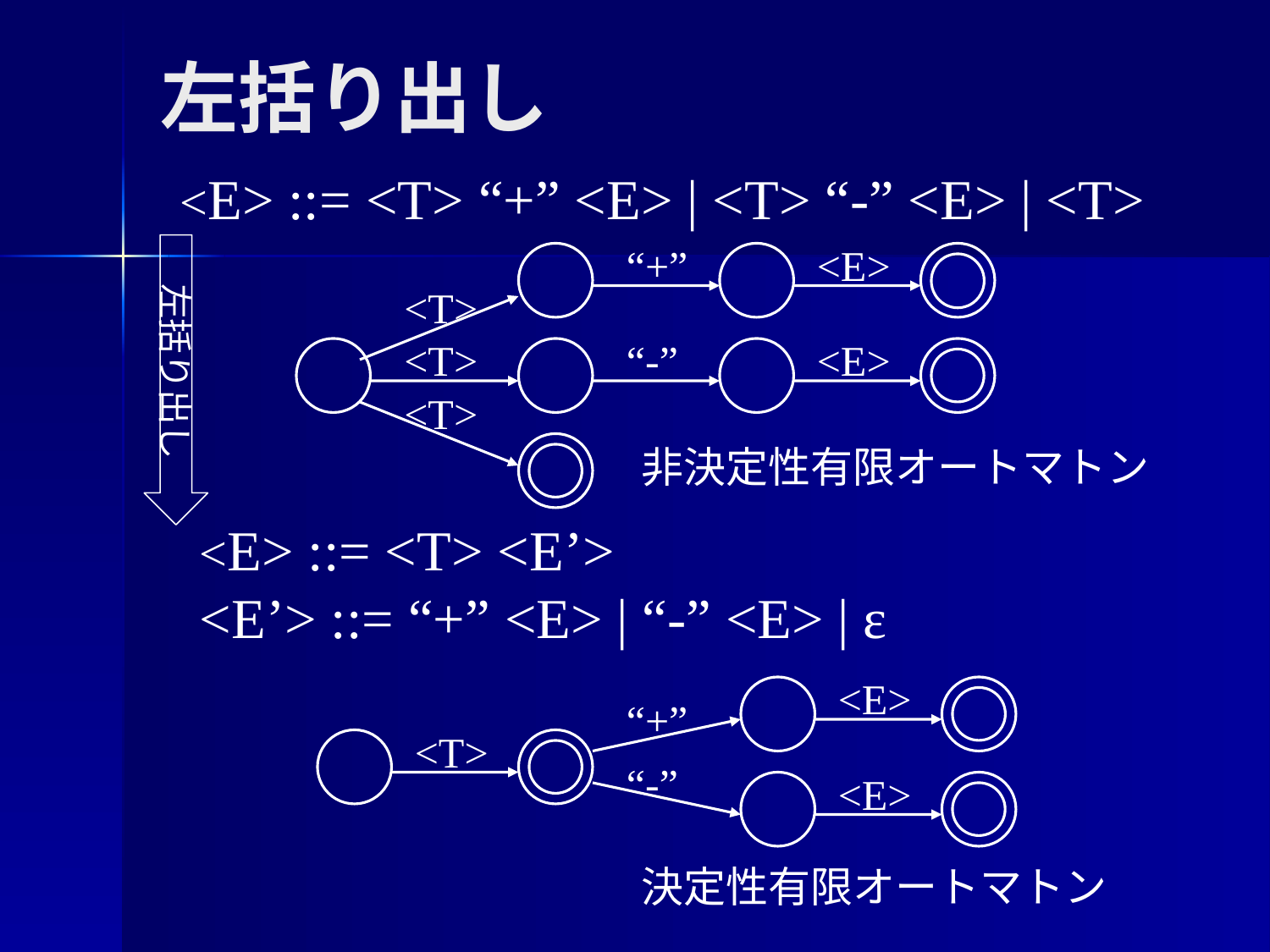

左括り出し
<E> ::= <T> “+” <E> | <T> “-” <E> | <T>
“+”
<E>

<T>

<T>
“-”
<E>

<T>

左括り出し
<E> ::= <T> <E’>
<E’> ::= “+” <E> | “-” <E> | ε
非決定性有限オートマトン
<E>

“+”

<T>

“-”
<E>

決定性有限オートマトン